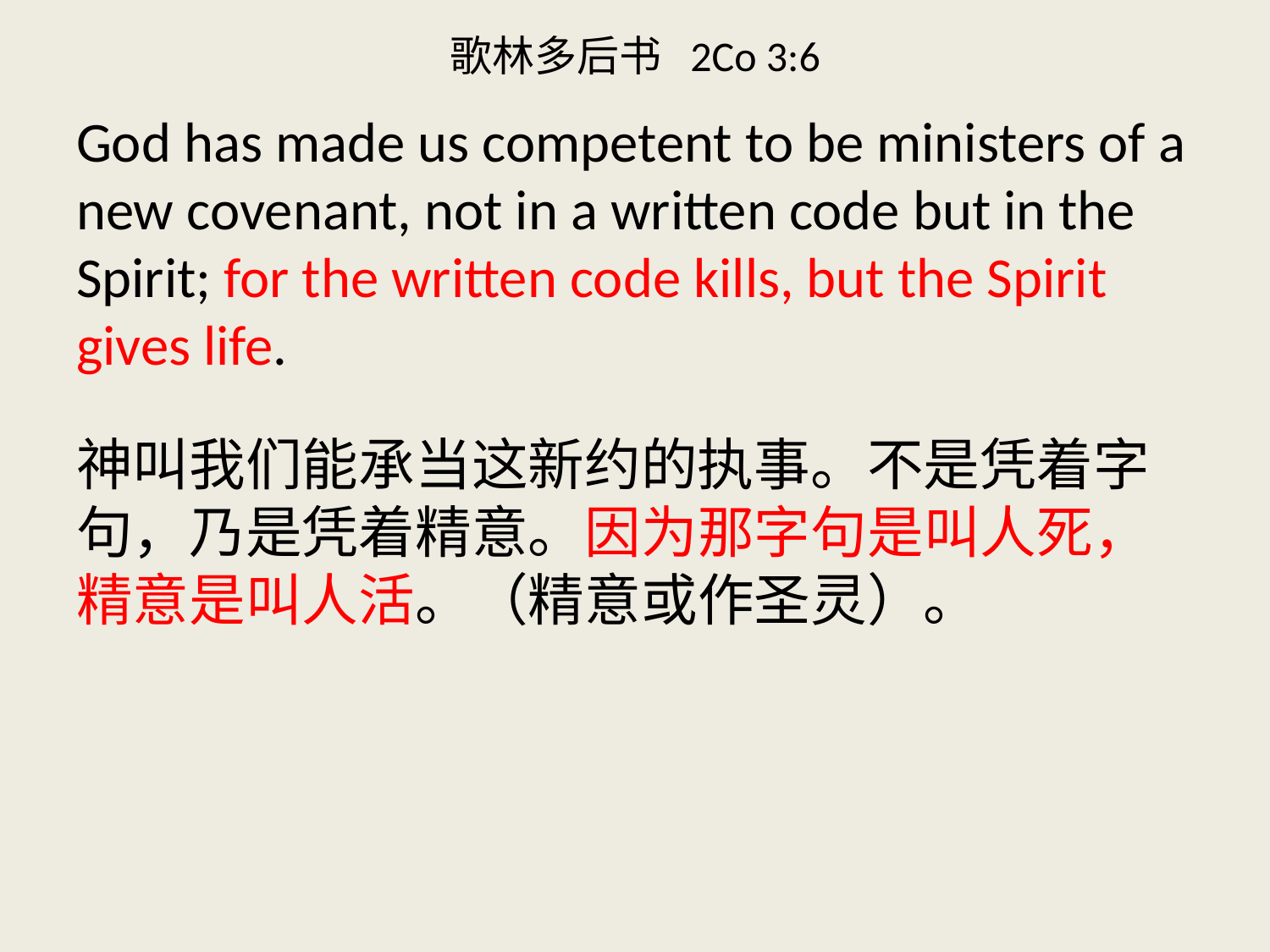

# 歌林多后书  2Co 3:6
God has made us competent to be ministers of a new covenant, not in a written code but in the Spirit; for the written code kills, but the Spirit gives life.

神叫我们能承当这新约的执事。不是凭着字句，乃是凭着精意。因为那字句是叫人死，精意是叫人活。（精意或作圣灵）。